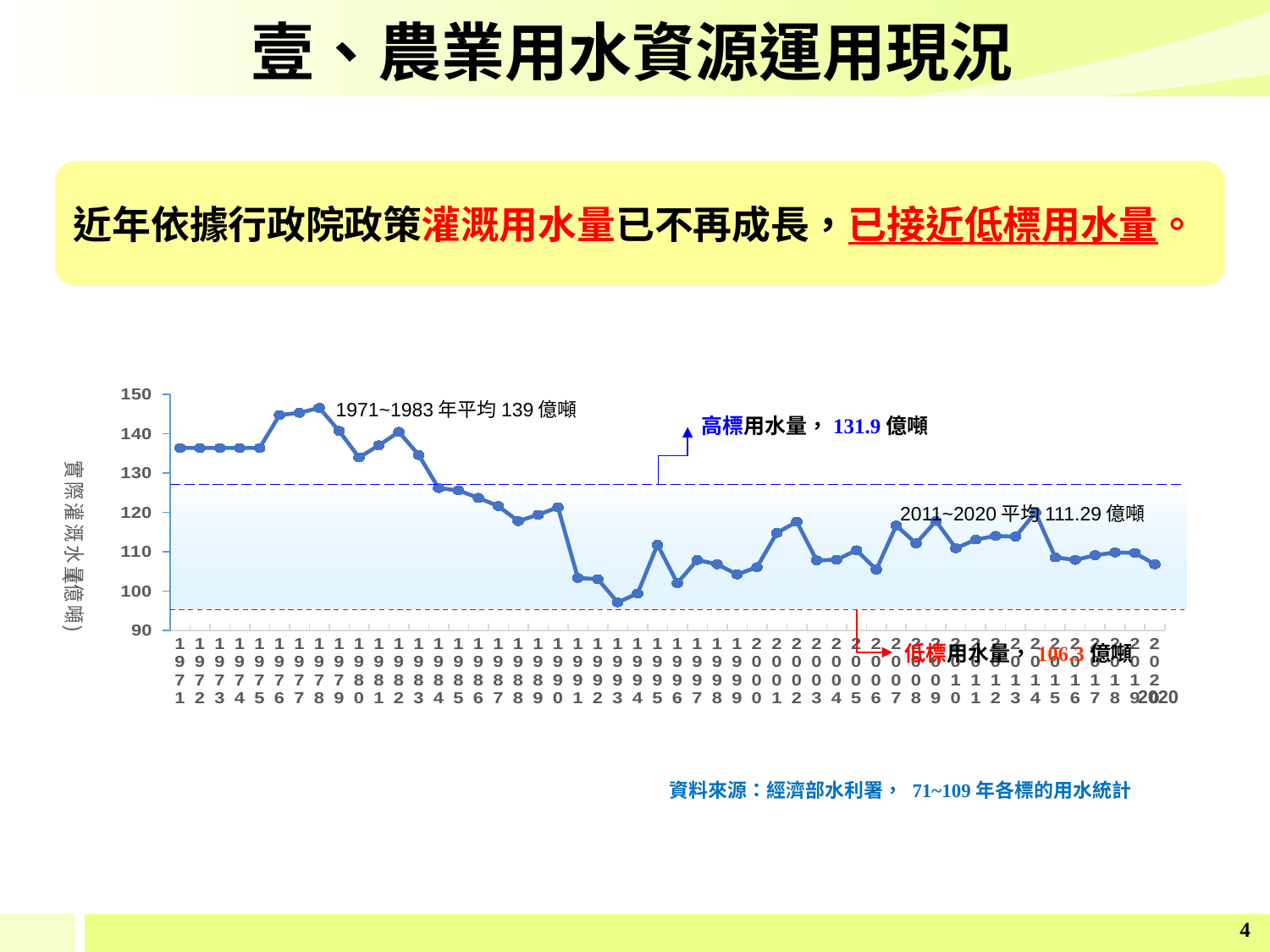

壹、農業用水資源運用現況
近年依據行政院政策灌溉用水量已不再成長，已接近低標用水量。

### Chart

| Category |  |
|---|---|
| 1971 | 136.4 |
| 1972 | 136.4 |
| 1973 | 136.4 |
| 1974 | 136.4 |
| 1975 | 136.4 |
| 1976 | 144.75 |
| 1977 | 145.34 |
| 1978 | 146.59 |
| 1979 | 140.73 |
| 1980 | 133.98 |
| 1981 | 137.08 |
| 1982 | 140.5 |
| 1983 | 134.6 |
| 1984 | 126.2 |
| 1985 | 125.6 |
| 1986 | 123.7 |
| 1987 | 121.6 |
| 1988 | 117.8 |
| 1989 | 119.4 |
| 1990 | 121.28 |
| 1991 | 103.32 |
| 1992 | 103.03 |
| 1993 | 97.13 |
| 1994 | 99.38 |
| 1995 | 111.7967 |
| 1996 | 101.994 |
| 1997 | 107.9014 |
| 1998 | 106.8242 |
| 1999 | 104.2332 |
| 2000 | 106.0694 |
| 2001 | 114.79260000000001 |
| 2002 | 117.6418 |
| 2003 | 107.8053 |
| 2004 | 107.94760000000001 |
| 2005 | 110.3723 |
| 2006 | 105.4923 |
| 2007 | 116.6649 |
| 2008 | 112.12180000000001 |
| 2009 | 117.81729999999999 |
| 2010 | 110.8849 |
| 2011 | 113.1 |
| 2012 | 114.02680000000001 |
| 2013 | 113.84 |
| 2014 | 119.97 |
| 2015 | 108.57440000000001 |
| 2016 | 107.919 |
| 2017 | 109.12389999999999 |
| 2018 | 109.8272 |
| 2019 | 109.7088 |
| 2020 | 106.802 |
1971~1983年平均139億噸
高標用水量，131.9億噸

2011~2020平均111.29億噸
低標用水量，106.3億噸
2020
資料來源：經濟部水利署， 71~109年各標的用水統計